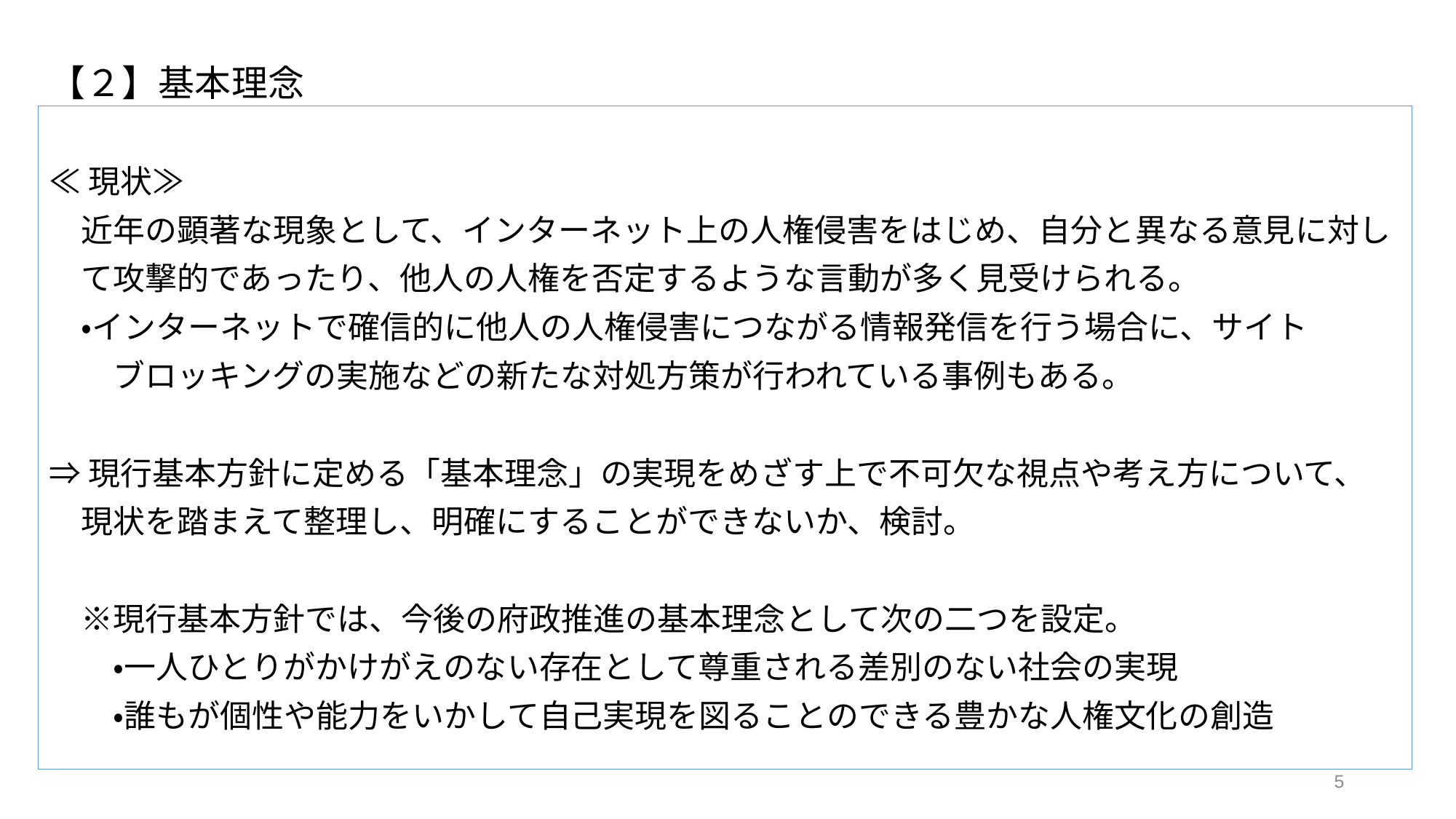

# 【２】基本理念

≪現状≫
　近年の顕著な現象として、インターネット上の人権侵害をはじめ、自分と異なる意見に対し
　て攻撃的であったり、他人の人権を否定するような言動が多く見受けられる。
　・インターネットで確信的に他人の人権侵害につながる情報発信を行う場合に、サイト
　　ブロッキングの実施などの新たな対処方策が行われている事例もある。

⇒現行基本方針に定める「基本理念」の実現をめざす上で不可欠な視点や考え方について、
　現状を踏まえて整理し、明確にすることができないか、検討。

　※現行基本方針では、今後の府政推進の基本理念として次の二つを設定。
　　・一人ひとりがかけがえのない存在として尊重される差別のない社会の実現
　　・誰もが個性や能力をいかして自己実現を図ることのできる豊かな人権文化の創造

5